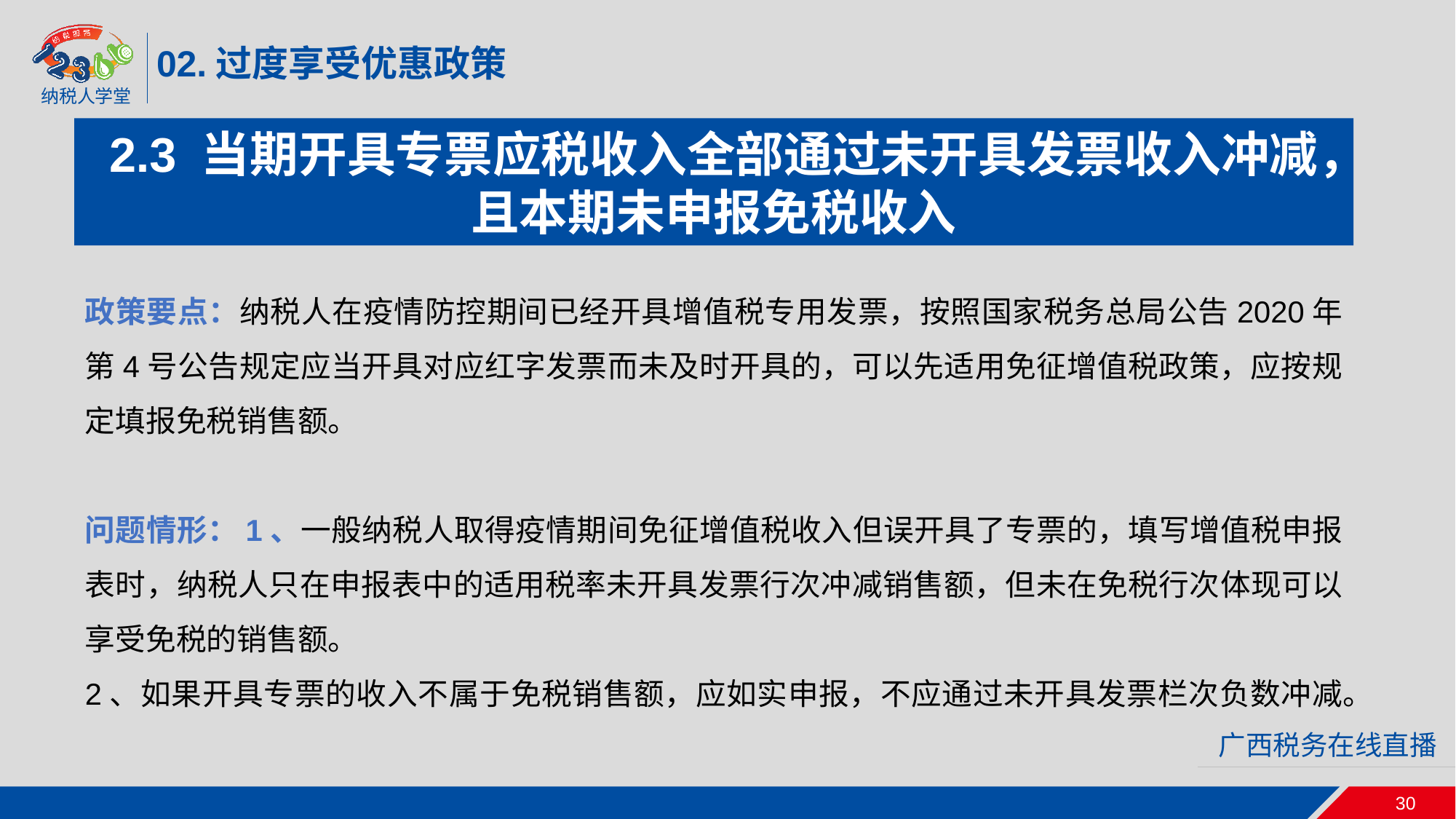

02.过度享受优惠政策
2.3 当期开具专票应税收入全部通过未开具发票收入冲减，且本期未申报免税收入

政策要点：纳税人在疫情防控期间已经开具增值税专用发票，按照国家税务总局公告2020年第4号公告规定应当开具对应红字发票而未及时开具的，可以先适用免征增值税政策，应按规定填报免税销售额。

问题情形：1、一般纳税人取得疫情期间免征增值税收入但误开具了专票的，填写增值税申报表时，纳税人只在申报表中的适用税率未开具发票行次冲减销售额，但未在免税行次体现可以享受免税的销售额。
2、如果开具专票的收入不属于免税销售额，应如实申报，不应通过未开具发票栏次负数冲减。